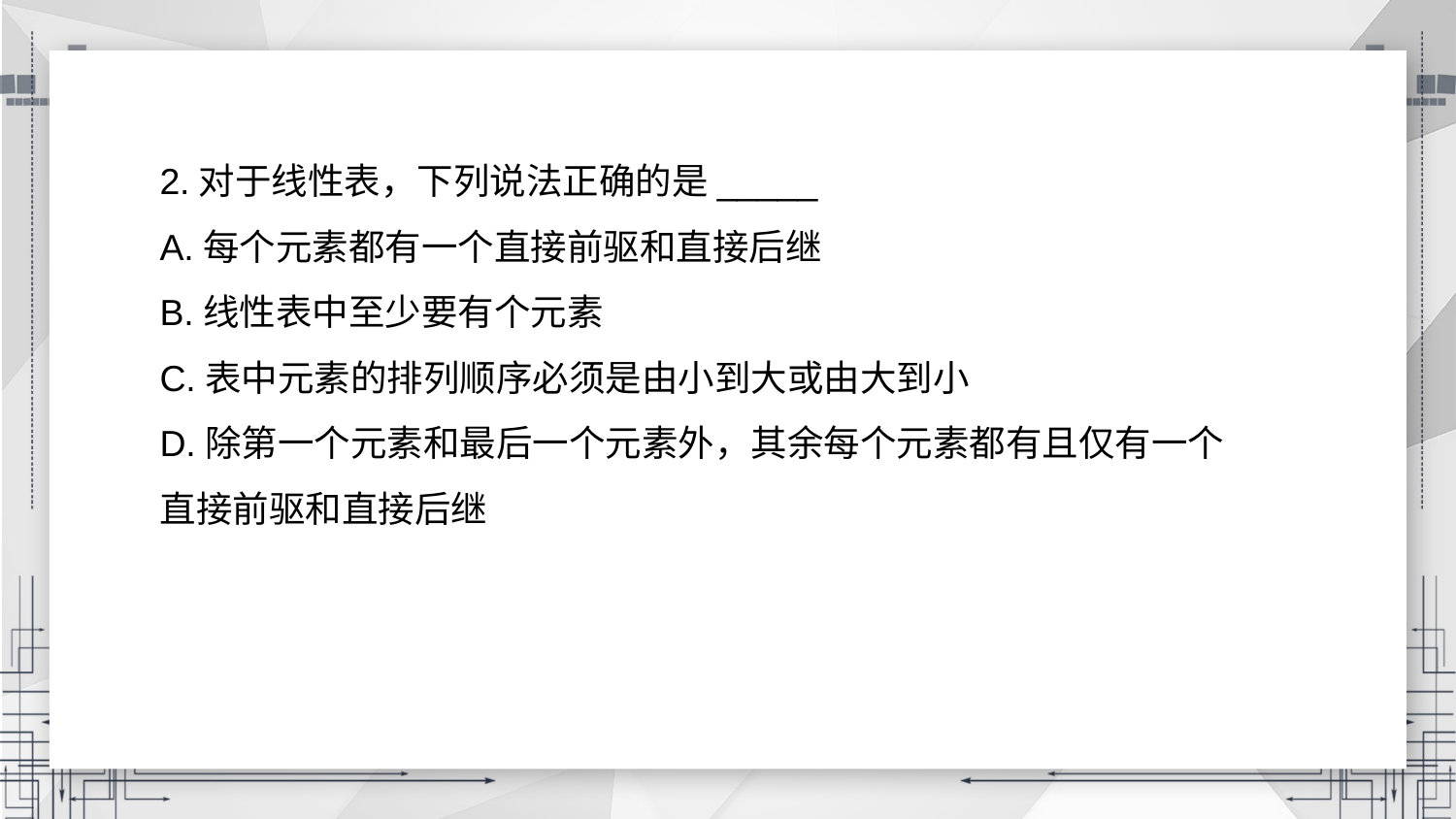

2.对于线性表，下列说法正确的是_____
A.每个元素都有一个直接前驱和直接后继
B.线性表中至少要有个元素
C.表中元素的排列顺序必须是由小到大或由大到小
D.除第一个元素和最后一个元素外，其余每个元素都有且仅有一个直接前驱和直接后继